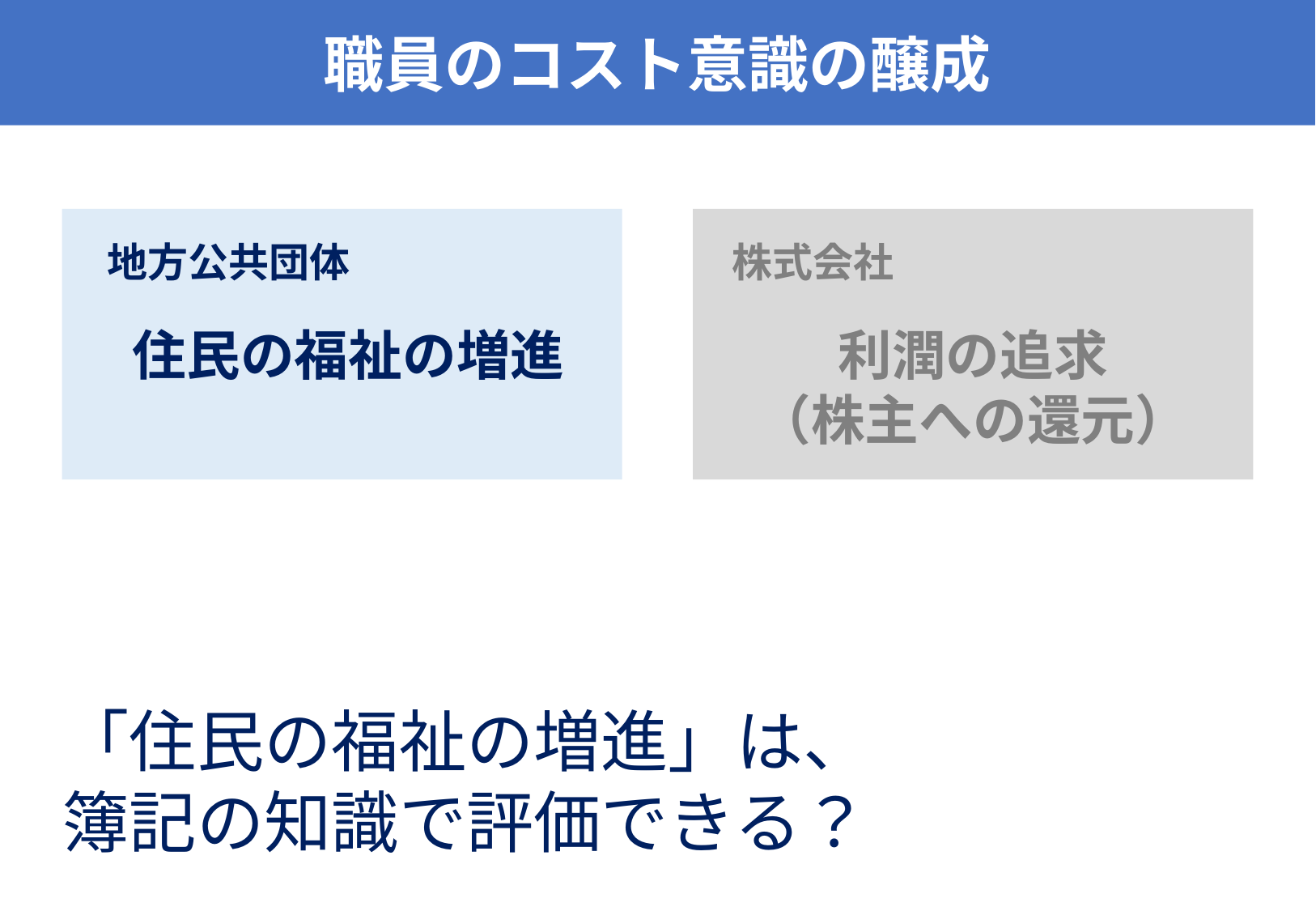

職員のコスト意識の醸成

地方公共団体

住民の福祉の増進
株式会社

利潤の追求
（株主への還元）
「住民の福祉の増進」は、
簿記の知識で評価できる？